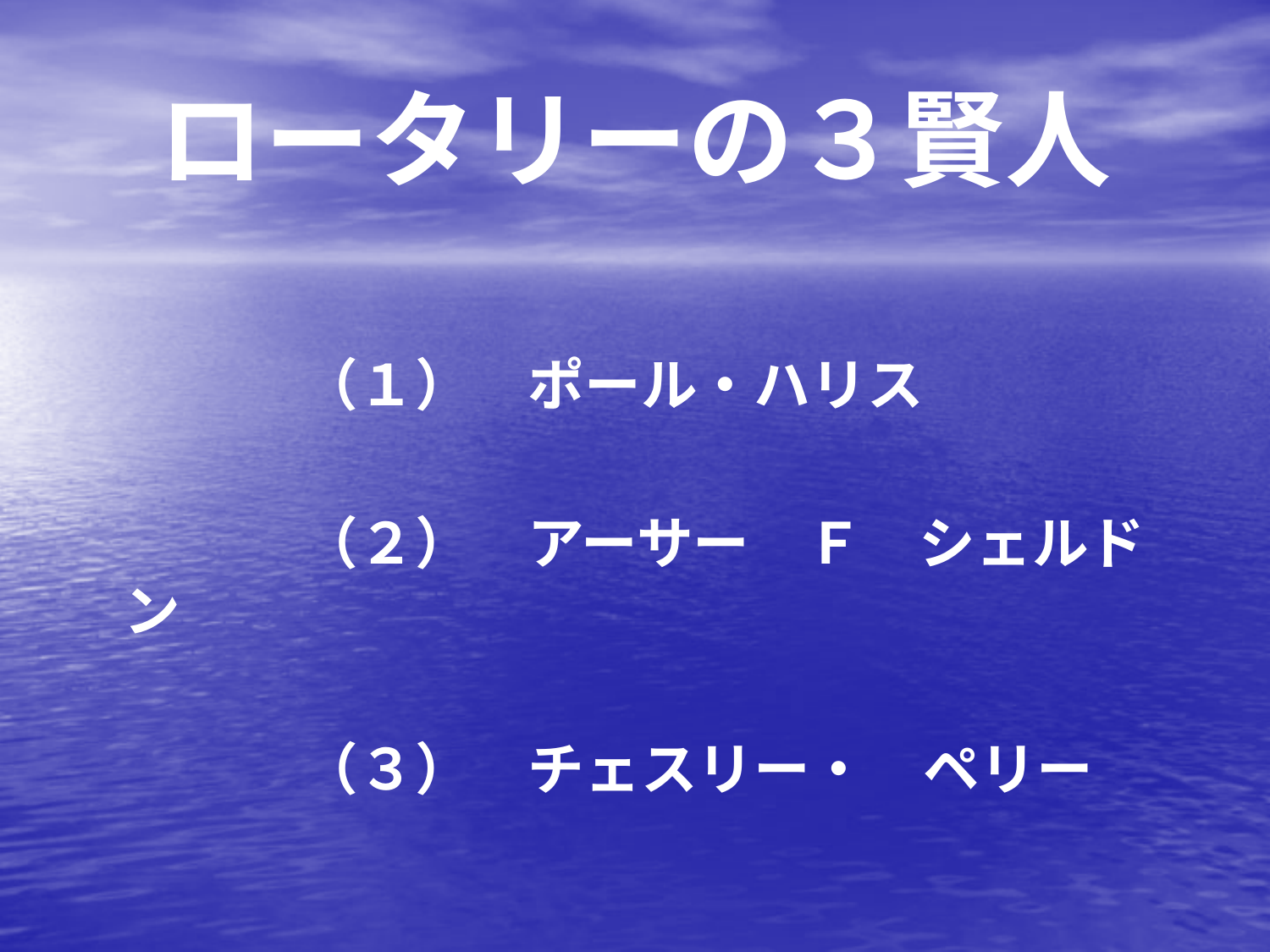

# ロータリーの３賢人

　　　　（１）　ポール・ハリス

　　　　（２）　アーサー　Ｆ　シェルドン

　　　　（３）　チェスリー・　ペリー